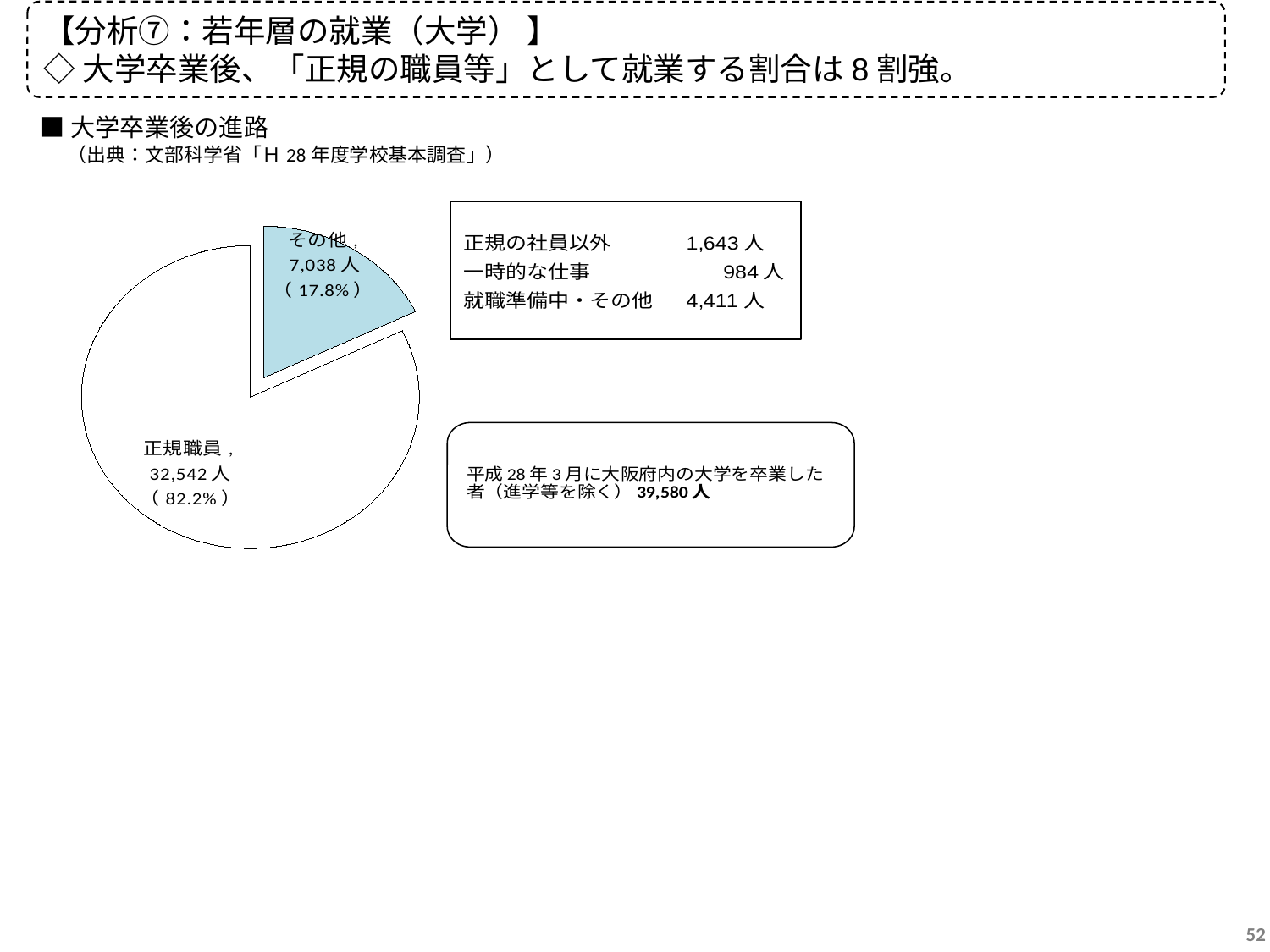

【分析⑦：若年層の就業（大学） 】
◇大学卒業後、「正規の職員等」として就業する割合は8割強。
■大学卒業後の進路
（出典：文部科学省「Ｈ28年度学校基本調査」）

### Chart

| Category |  |
|---|---|
| その他 | 7038.0 |
| 正規職員 | 32542.0 |
52